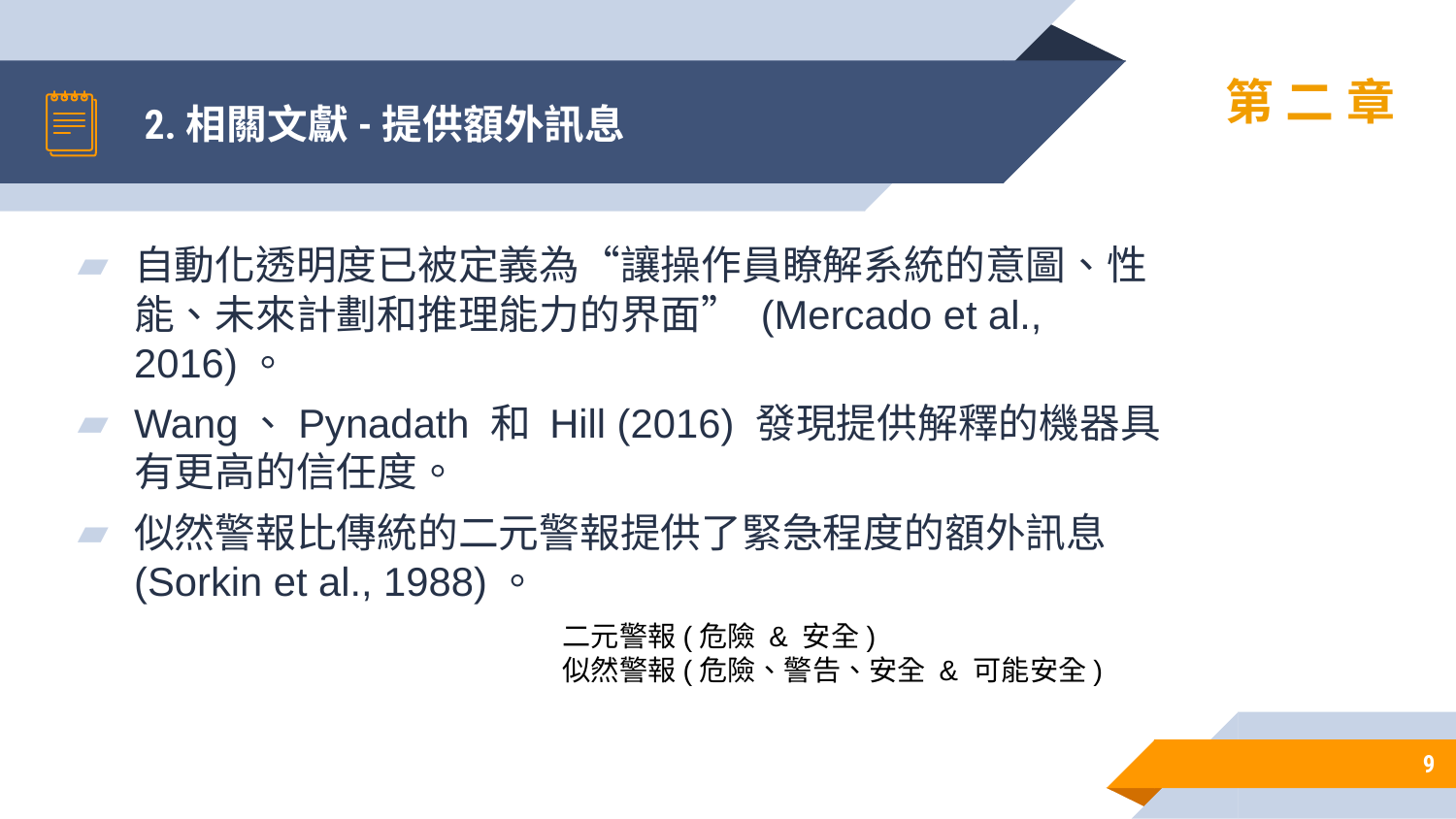

# 2.相關文獻-提供額外訊息
第二章

自動化透明度已被定義為“讓操作員瞭解系統的意圖、性能、未來計劃和推理能力的界面” (Mercado et al., 2016)。
Wang、Pynadath 和 Hill (2016) 發現提供解釋的機器具有更高的信任度。
似然警報比傳統的二元警報提供了緊急程度的額外訊息 (Sorkin et al., 1988)。

二元警報(危險 & 安全)
似然警報(危險、警告、安全 & 可能安全)
9